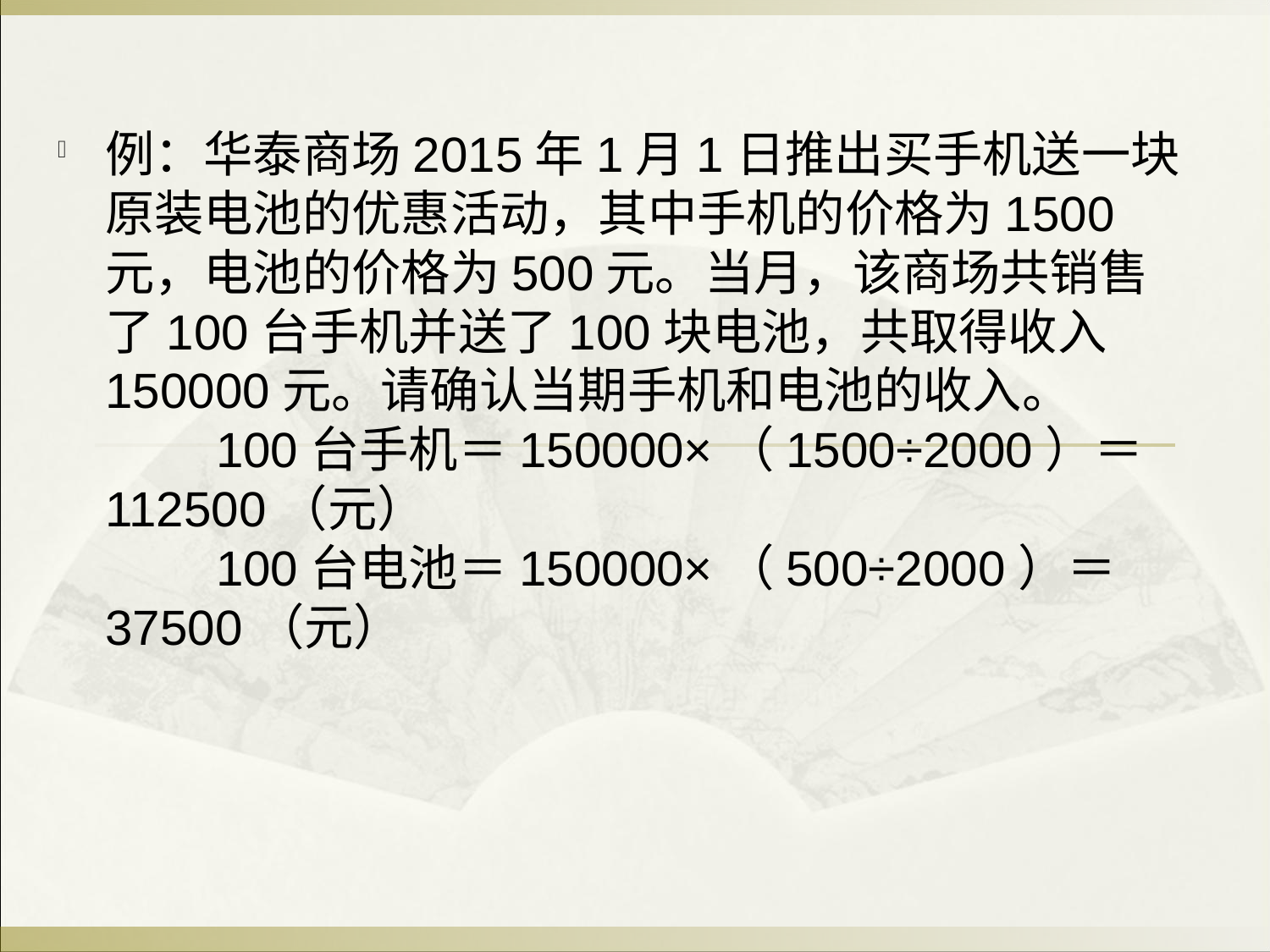

例：华泰商场2015年1月1日推出买手机送一块原装电池的优惠活动，其中手机的价格为1500元，电池的价格为500元。当月，该商场共销售了100台手机并送了100块电池，共取得收入150000元。请确认当期手机和电池的收入。
　　100台手机＝150000×（1500÷2000）＝112500（元）
　　100台电池＝150000×（500÷2000）＝37500（元）